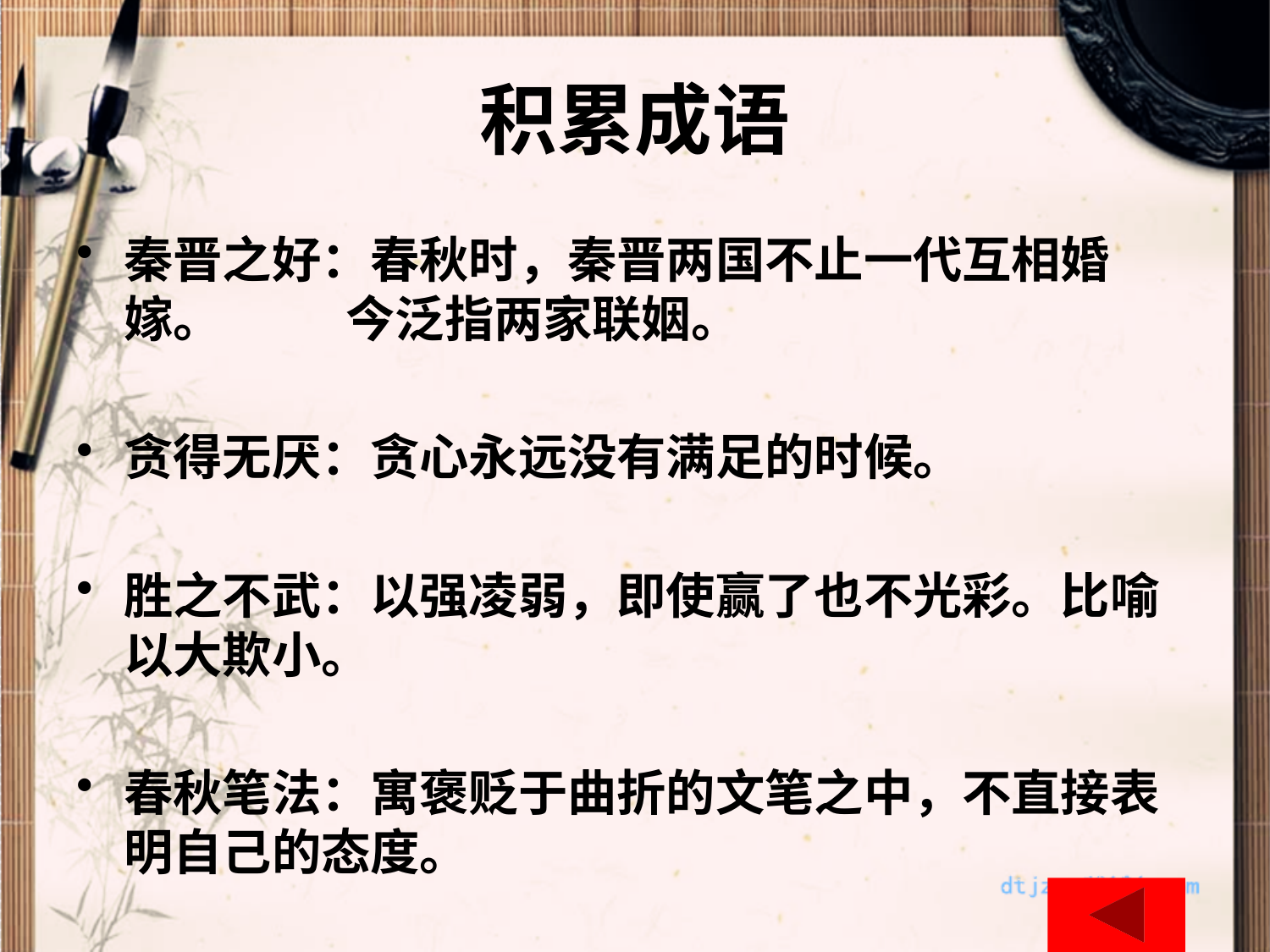

# 积累成语
秦晋之好：春秋时，秦晋两国不止一代互相婚嫁。           今泛指两家联姻。

贪得无厌：贪心永远没有满足的时候。

胜之不武：以强凌弱，即使赢了也不光彩。比喻以大欺小。

春秋笔法：寓褒贬于曲折的文笔之中，不直接表明自己的态度。